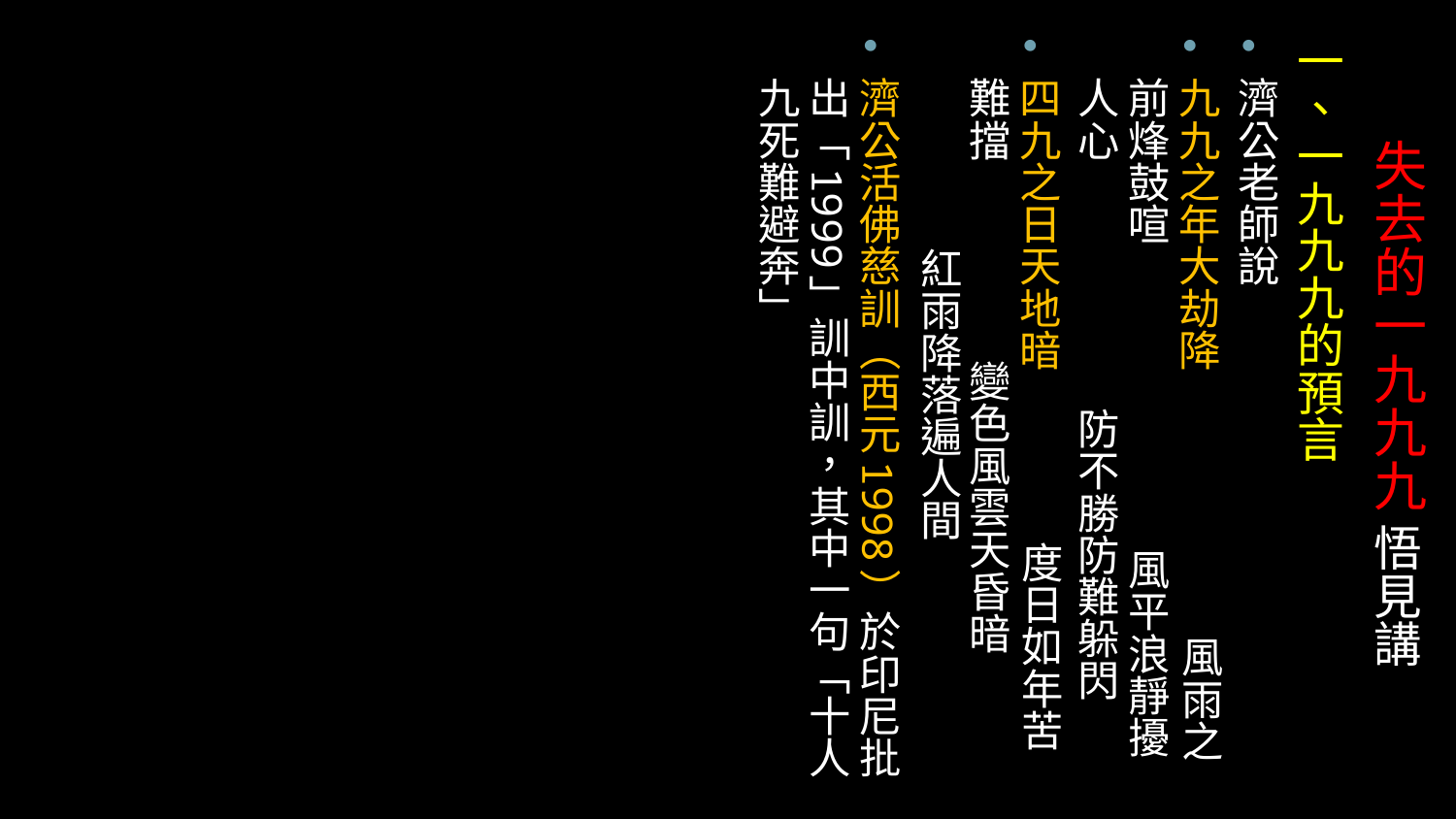

一、一九九九的預言
濟公老師說
九九之年大劫降                            風雨之前烽鼓喧                                風平浪靜擾人心                          防不勝防難躲閃
四九之日天地暗                  度日如年苦難擋                     變色風雲天昏暗                                紅雨降落遍人間
濟公活佛慈訓（西元1998）於印尼批出「1999」訓中訓，其中一句「十人九死難避奔」

# 失去的一九九九 悟見講